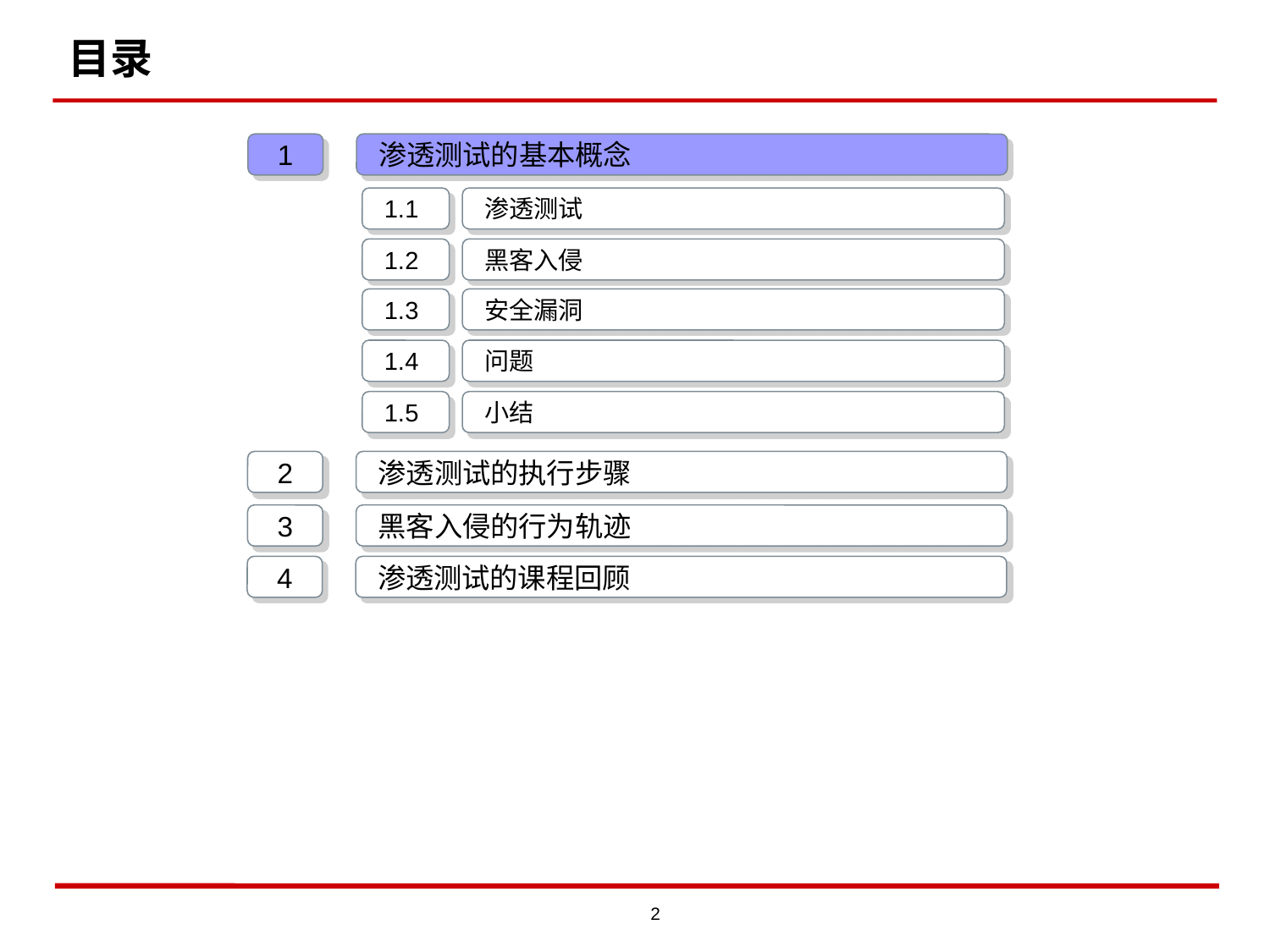

# 目录
1
渗透测试的基本概念
1.1
渗透测试
1.2
黑客入侵
1.3
安全漏洞
1.4
问题
1.5
小结
2
渗透测试的执行步骤
3
黑客入侵的行为轨迹
4
渗透测试的课程回顾